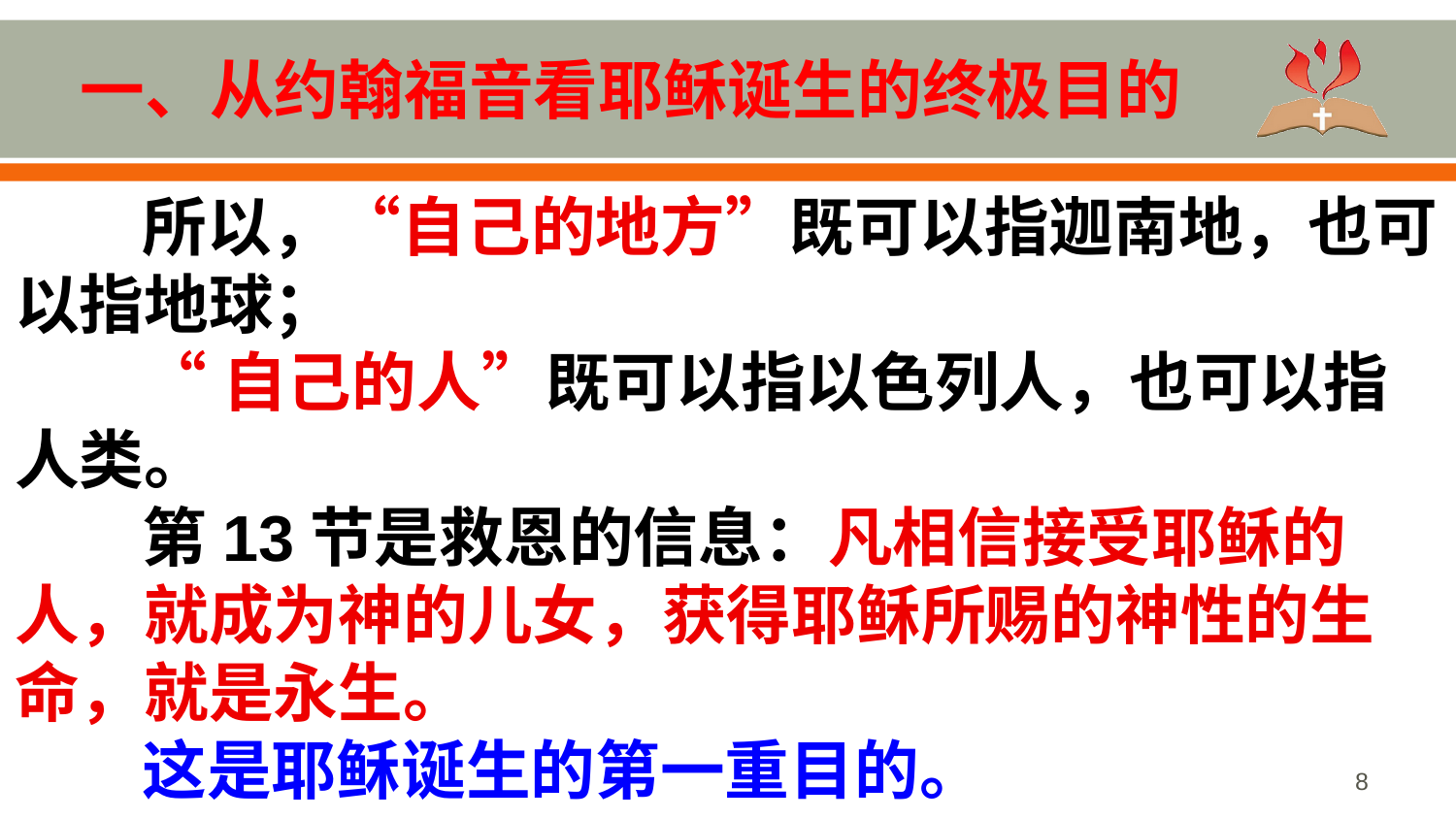

# 一、从约翰福音看耶稣诞生的终极目的
所以，“自己的地方”既可以指迦南地，也可以指地球；
“自己的人”既可以指以色列人，也可以指人类。
第13节是救恩的信息：凡相信接受耶稣的人，就成为神的儿女，获得耶稣所赐的神性的生命，就是永生。
这是耶稣诞生的第一重目的。

8